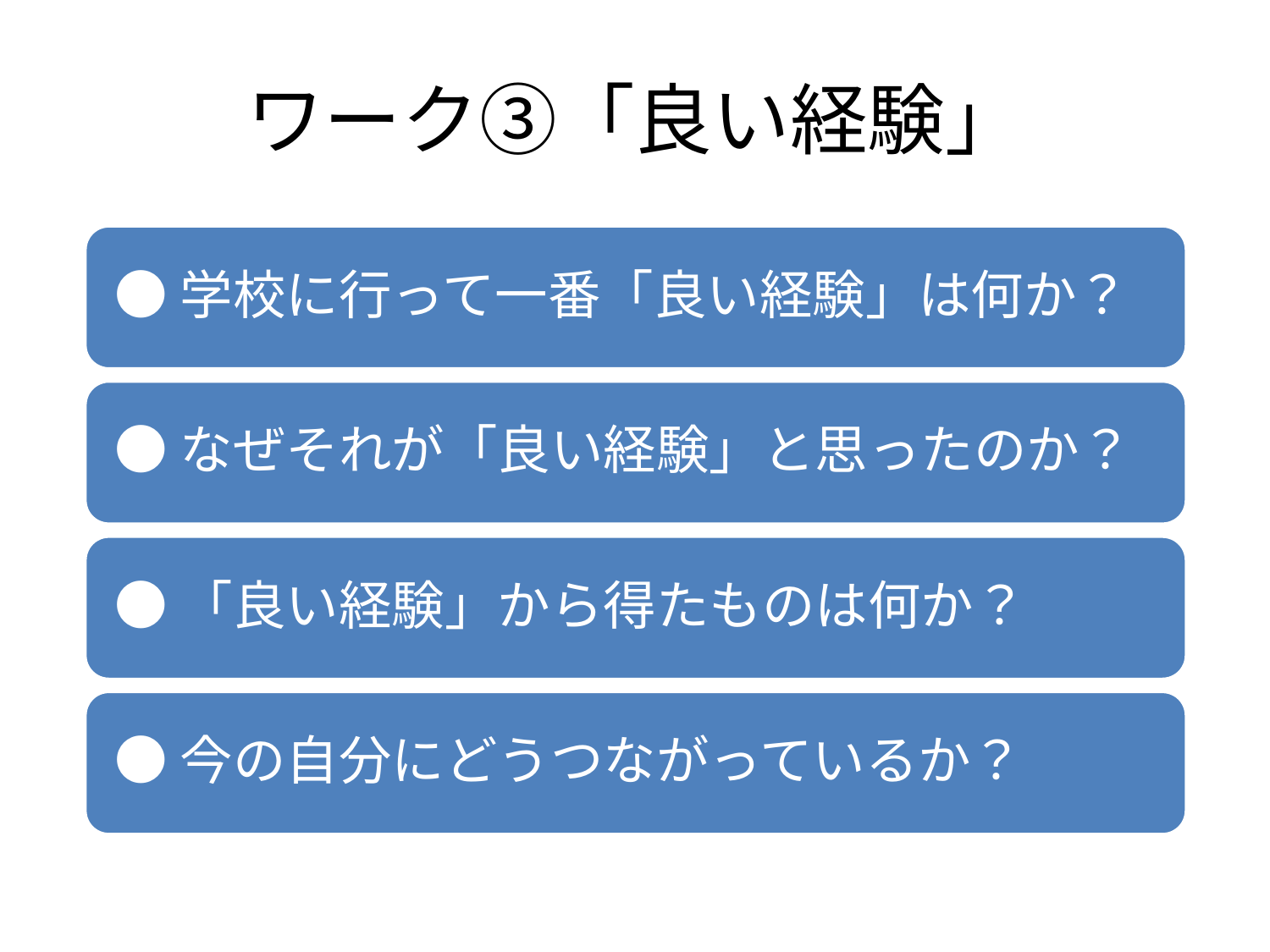

# ワーク③「良い経験」
●学校に行って一番「良い経験」は何か？
●なぜそれが「良い経験」と思ったのか？
●「良い経験」から得たものは何か？
●今の自分にどうつながっているか？